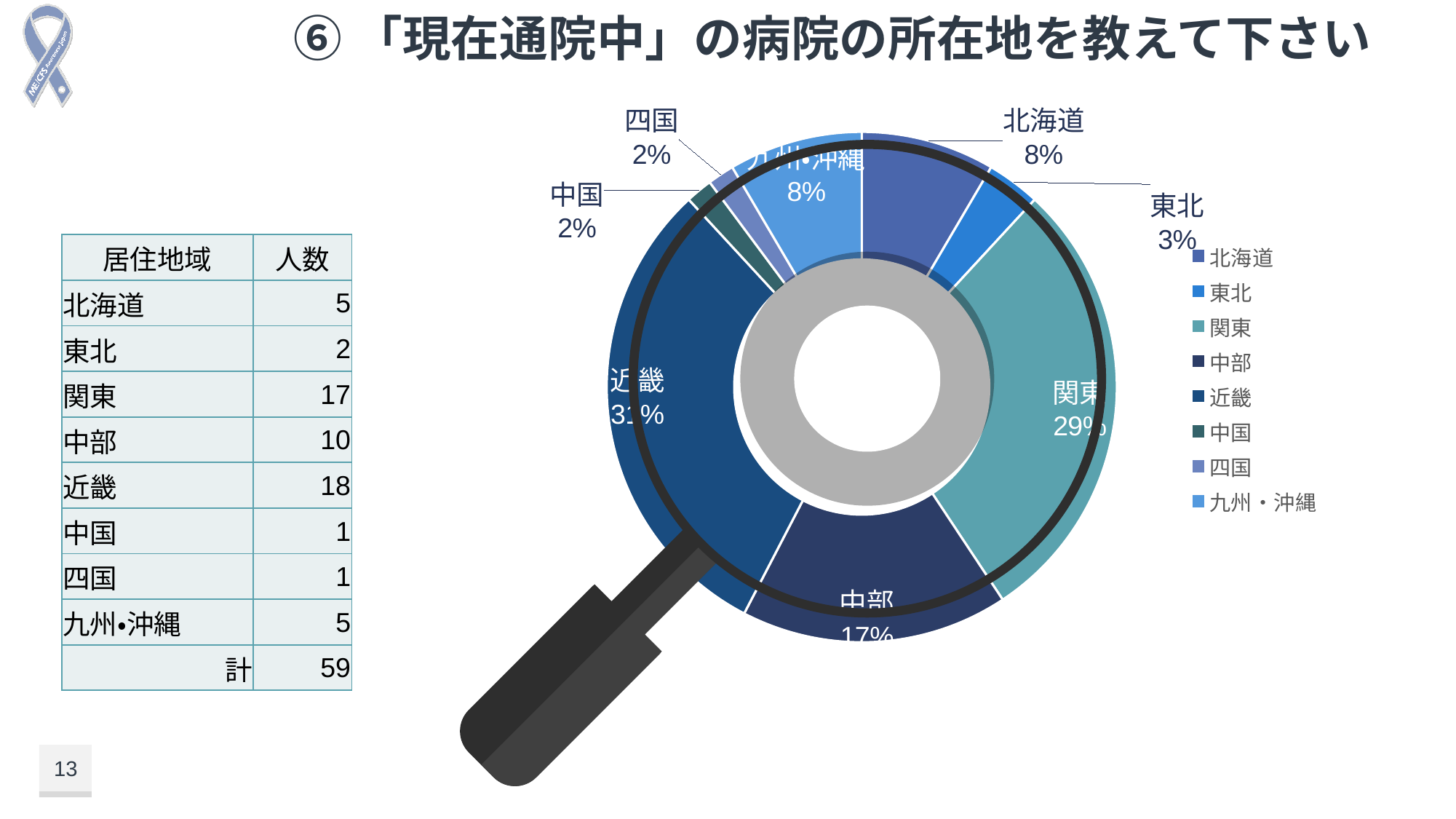

# ⑥「現在通院中」の病院の所在地を教えて下さい

### Chart

| Category |  |
|---|---|
| 北海道 | 5.0 |
| 東北 | 2.0 |
| 関東 | 17.0 |
| 中部 | 10.0 |
| 近畿 | 18.0 |
| 中国 | 1.0 |
| 四国 | 1.0 |
| 九州・沖縄 | 5.0 |

| 居住地域 | 人数 |
| --- | --- |
| 北海道 | 5 |
| 東北 | 2 |
| 関東 | 17 |
| 中部 | 10 |
| 近畿 | 18 |
| 中国 | 1 |
| 四国 | 1 |
| 九州・沖縄 | 5 |
| 計 | 59 |

13